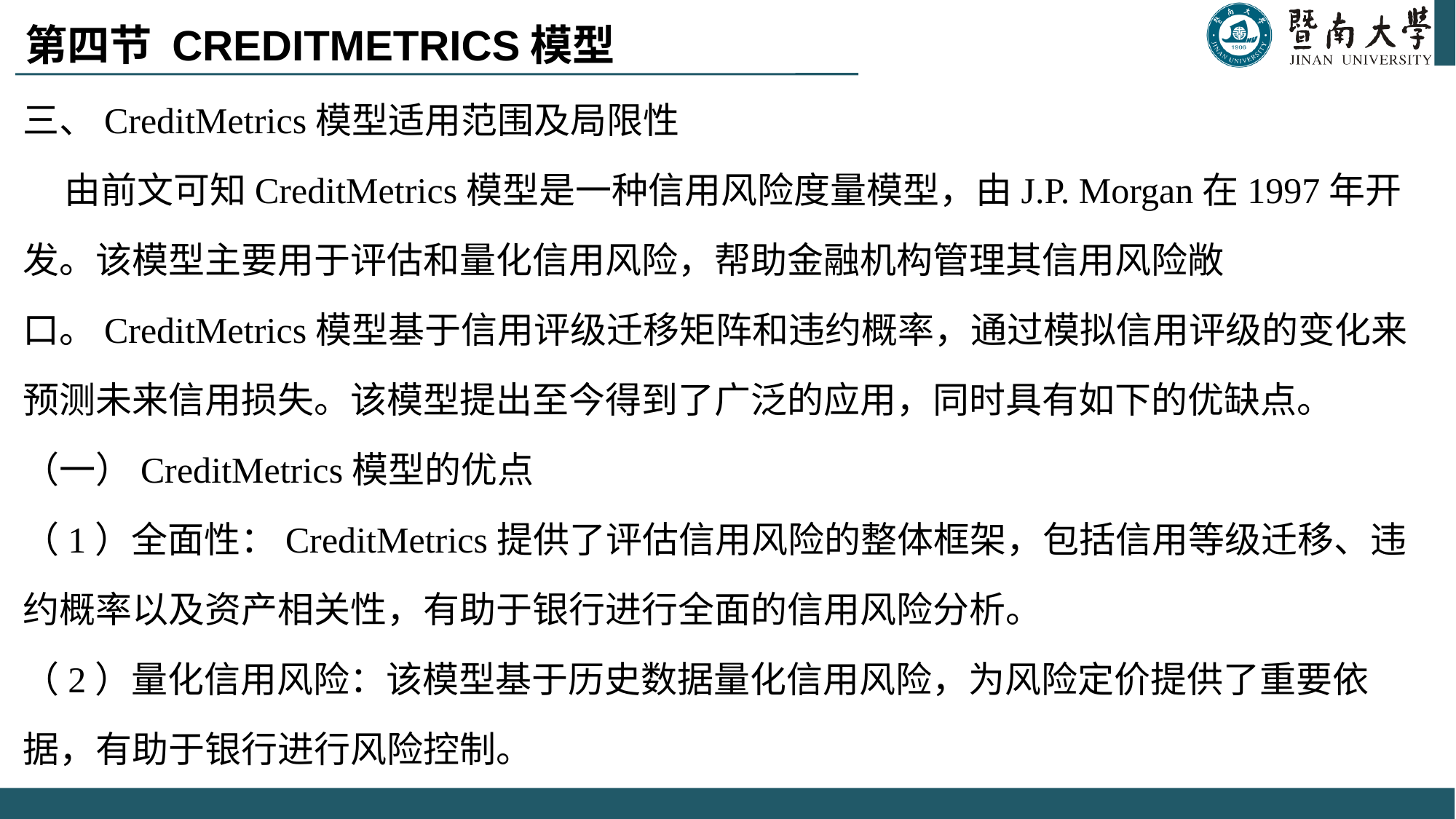

# 第四节 CreditMetrics模型
三、CreditMetrics模型适用范围及局限性
    由前文可知CreditMetrics模型是一种信用风险度量模型，由J.P. Morgan在1997年开发。该模型主要用于评估和量化信用风险，帮助金融机构管理其信用风险敞口。CreditMetrics模型基于信用评级迁移矩阵和违约概率，通过模拟信用评级的变化来预测未来信用损失。该模型提出至今得到了广泛的应用，同时具有如下的优缺点。
（一）CreditMetrics模型的优点
（1）全面性：CreditMetrics提供了评估信用风险的整体框架，包括信用等级迁移、违约概率以及资产相关性，有助于银行进行全面的信用风险分析。
（2）量化信用风险：该模型基于历史数据量化信用风险，为风险定价提供了重要依据，有助于银行进行风险控制。